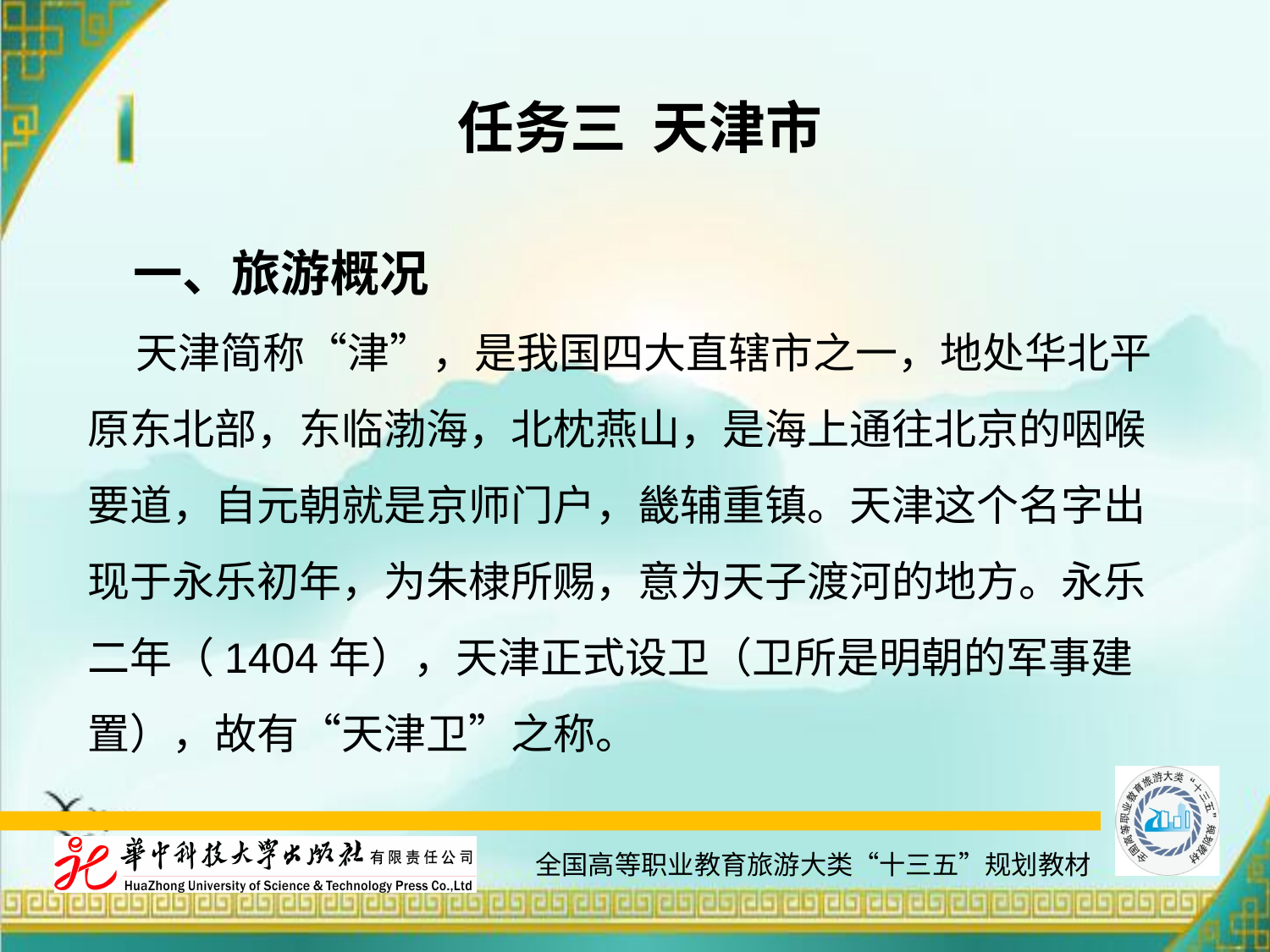

任务三  天津市
   一、旅游概况
    天津简称“津”，是我国四大直辖市之一，地处华北平原东北部，东临渤海，北枕燕山，是海上通往北京的咽喉要道，自元朝就是京师门户，畿辅重镇。天津这个名字出现于永乐初年，为朱棣所赐，意为天子渡河的地方。永乐二年（1404年），天津正式设卫（卫所是明朝的军事建置），故有“天津卫”之称。